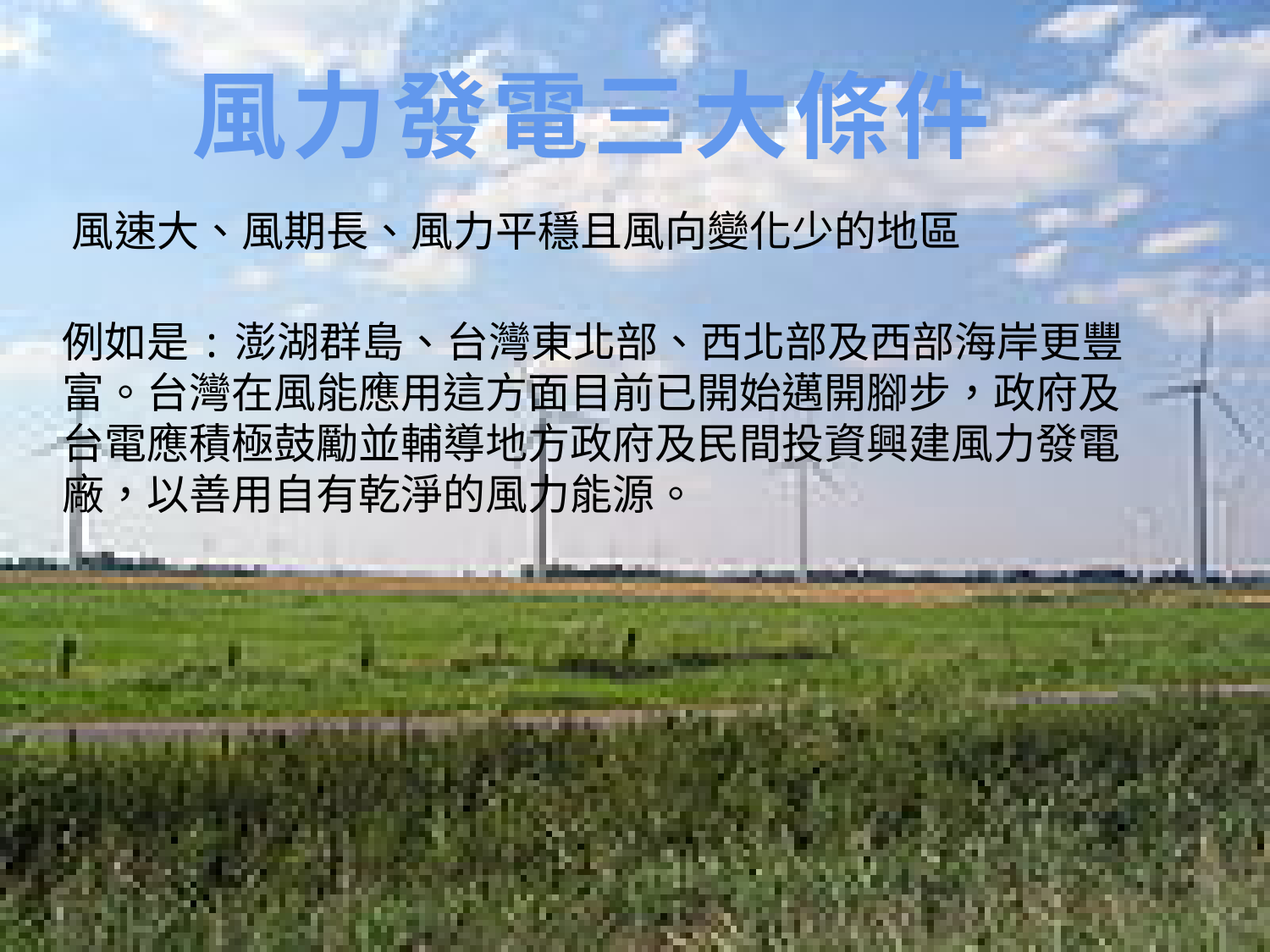

風力發電三大條件
風速大、風期長、風力平穩且風向變化少的地區

例如是:澎湖群島、台灣東北部、西北部及西部海岸更豐富。台灣在風能應用這方面目前已開始邁開腳步，政府及台電應積極鼓勵並輔導地方政府及民間投資興建風力發電廠，以善用自有乾淨的風力能源。